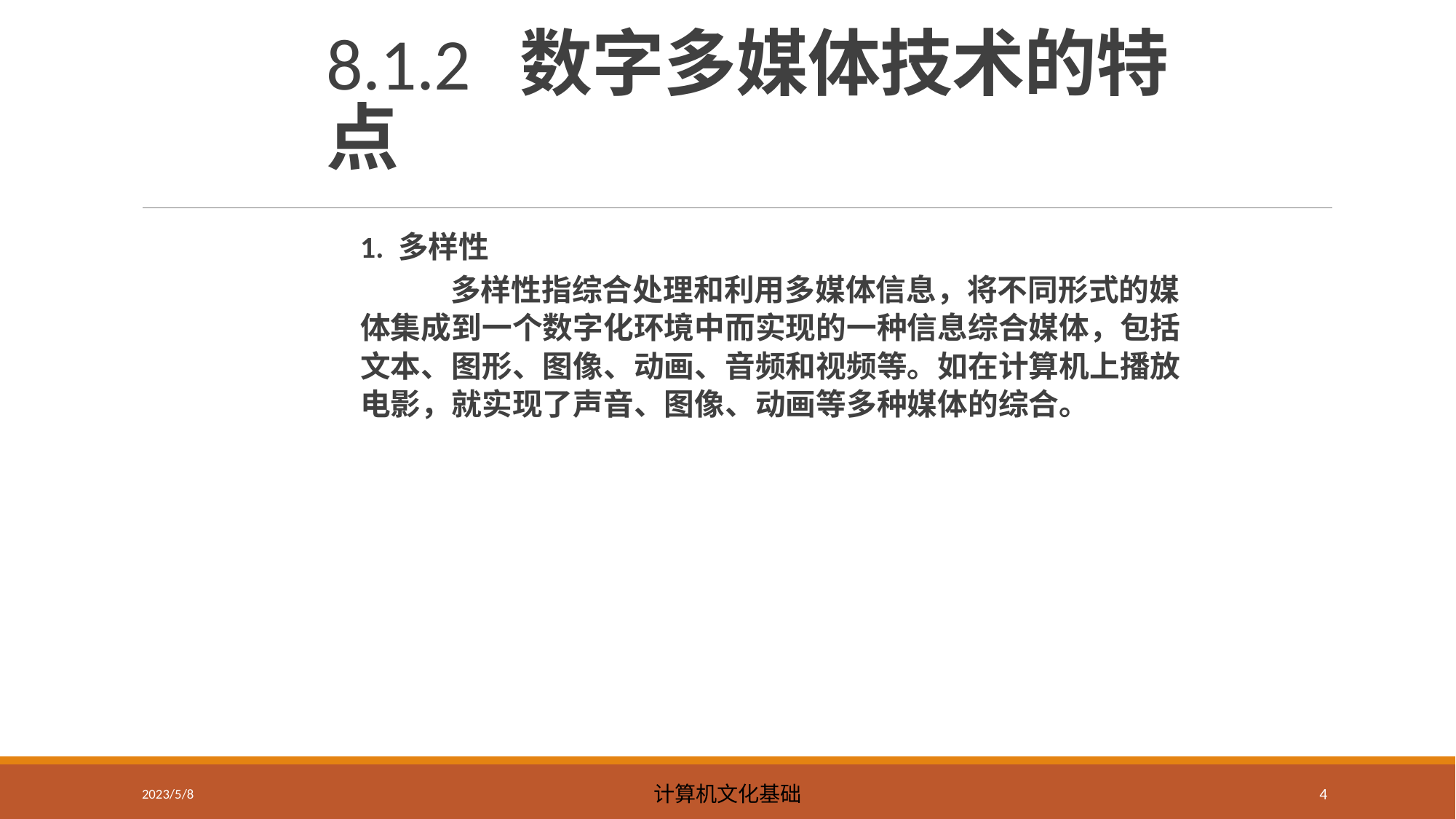

# 8.1.2  数字多媒体技术的特点
1. 多样性
            多样性指综合处理和利用多媒体信息，将不同形式的媒体集成到一个数字化环境中而实现的一种信息综合媒体，包括文本、图形、图像、动画、音频和视频等。如在计算机上播放电影，就实现了声音、图像、动画等多种媒体的综合。
2023/5/8
计算机文化基础
4